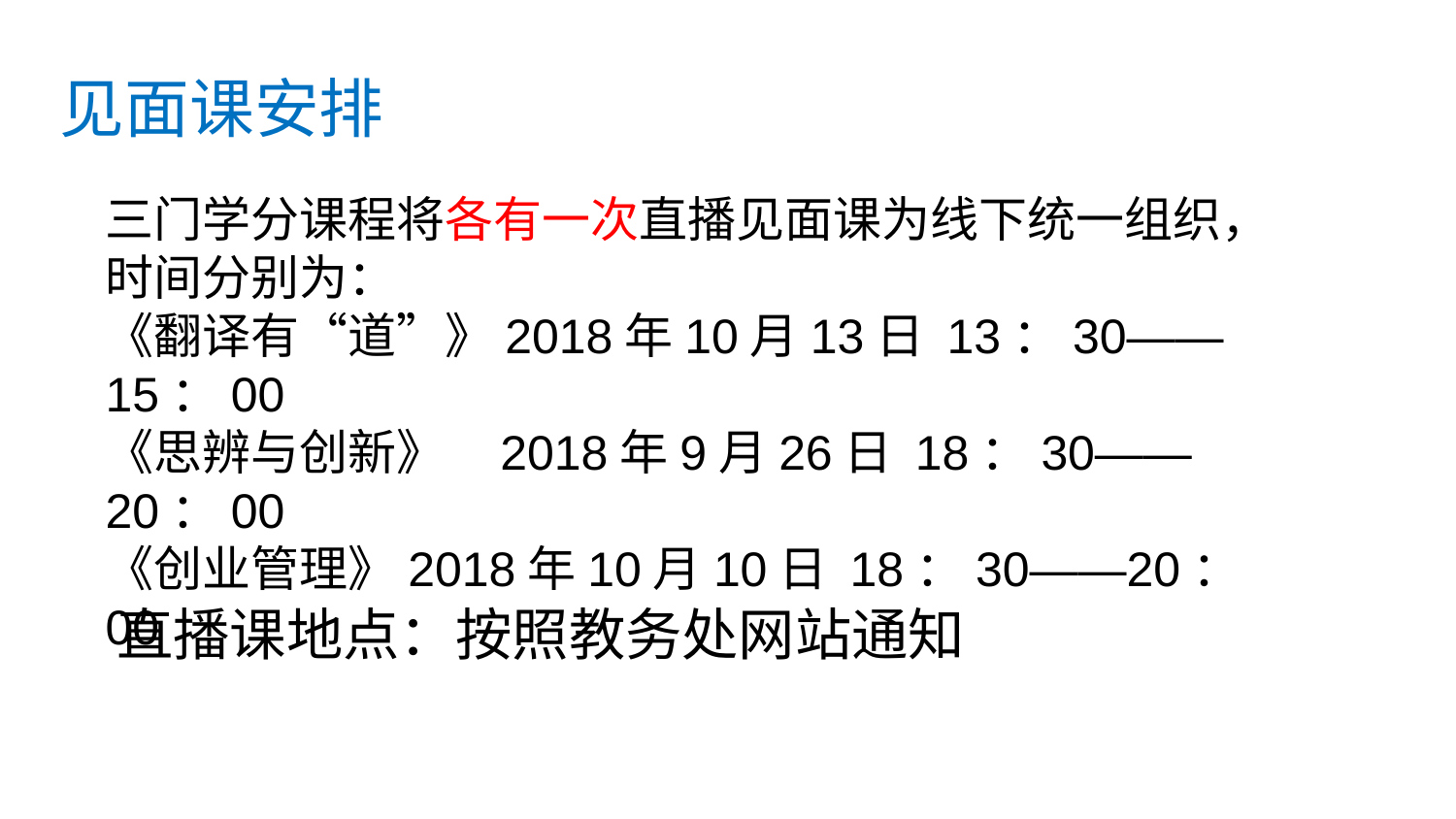

# 见面课安排
三门学分课程将各有一次直播见面课为线下统一组织，时间分别为：
《翻译有“道”》2018年10月13日 13：30——15：00
《思辨与创新》    2018年9月26日 18：30——20：00
《创业管理》2018年10月10日 18：30——20：00
直播课地点：按照教务处网站通知